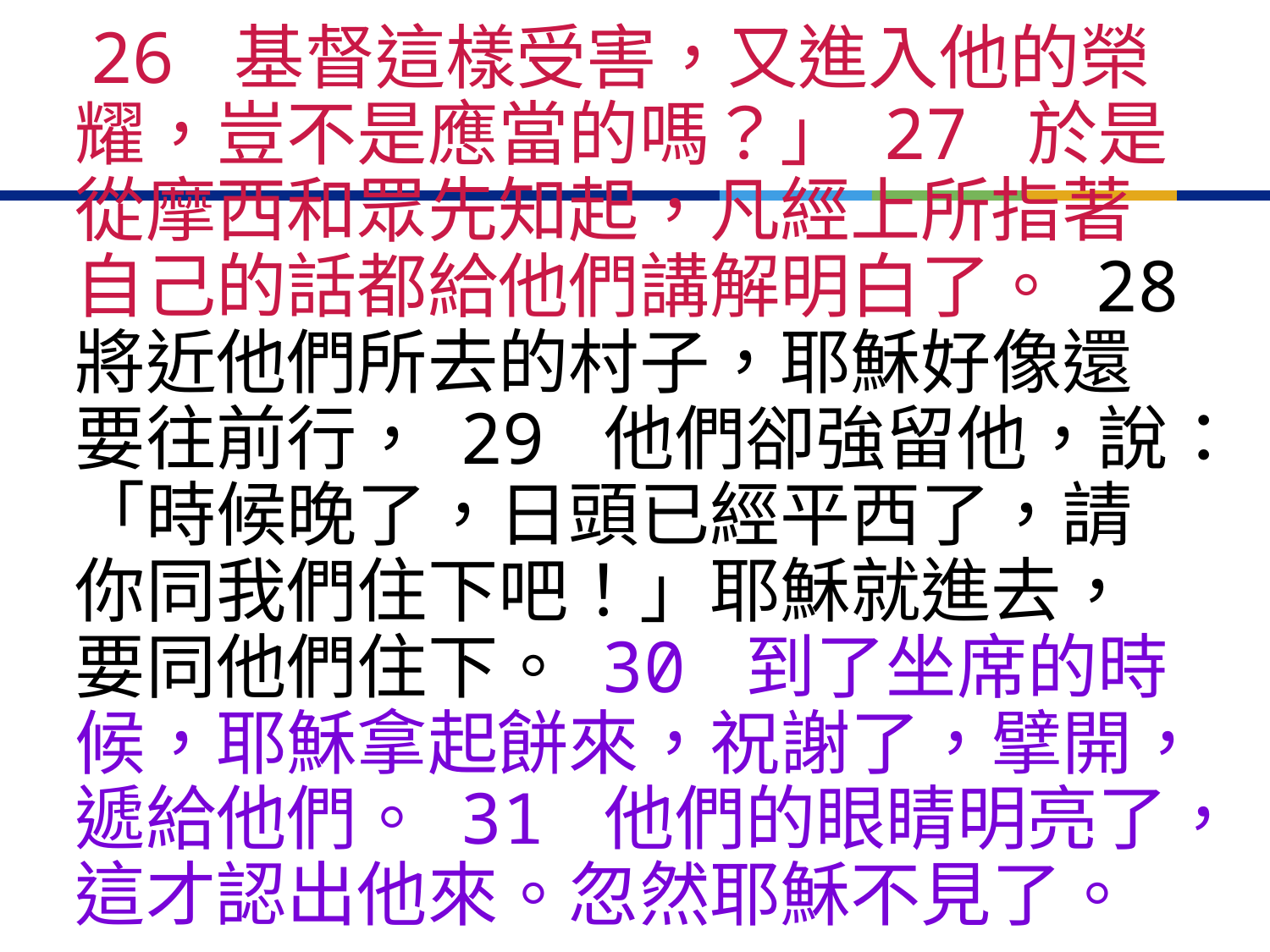

26 基督這樣受害，又進入他的榮耀，豈不是應當的嗎？」 27 於是從摩西和眾先知起，凡經上所指著自己的話都給他們講解明白了。 28 將近他們所去的村子，耶穌好像還要往前行， 29 他們卻強留他，說：「時候晚了，日頭已經平西了，請你同我們住下吧！」耶穌就進去，要同他們住下。 30 到了坐席的時候，耶穌拿起餅來，祝謝了，擘開，遞給他們。 31 他們的眼睛明亮了，這才認出他來。忽然耶穌不見了。